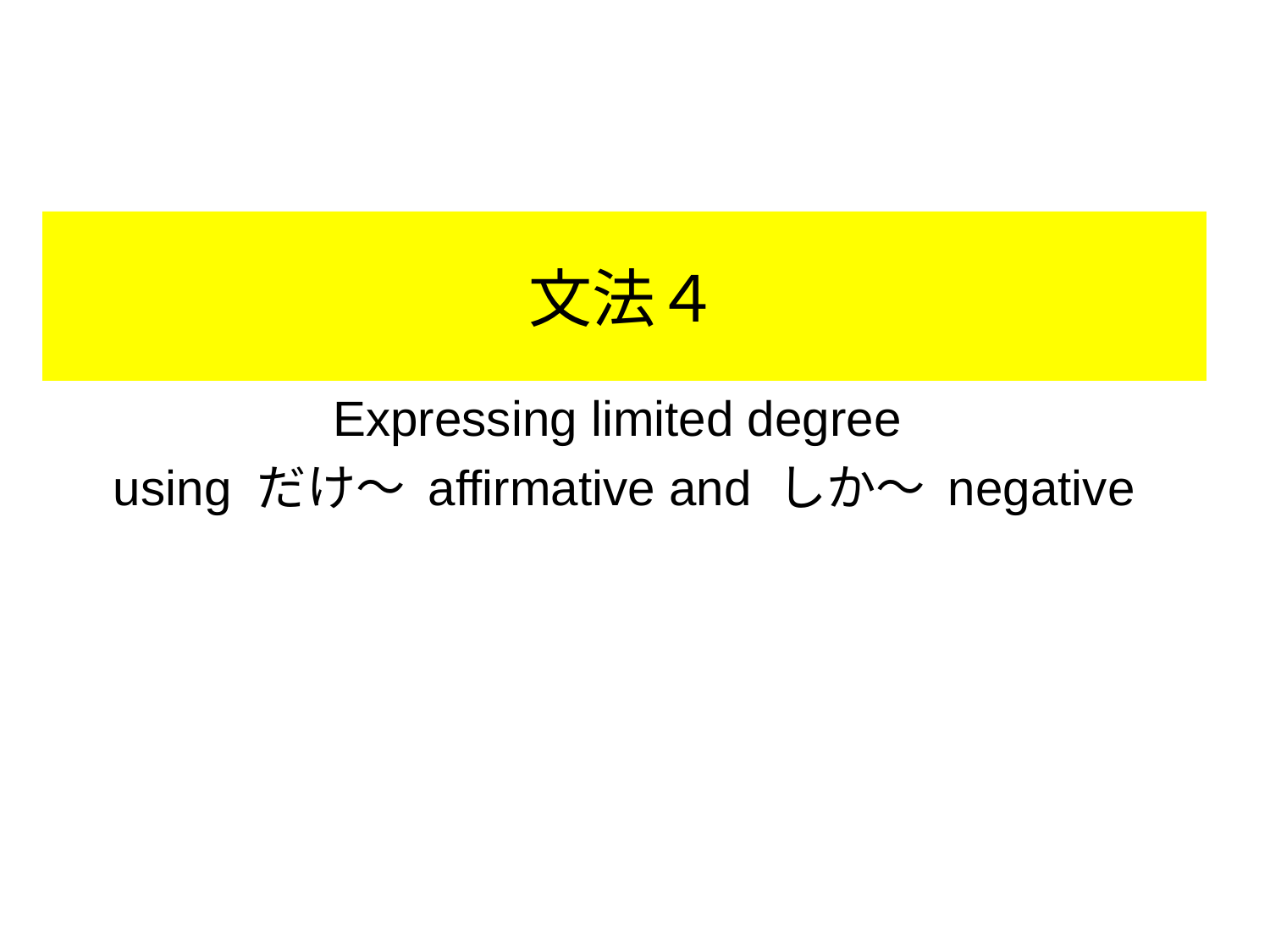

# 文法４
Expressing limited degree
using だけ～ affirmative and しか～ negative